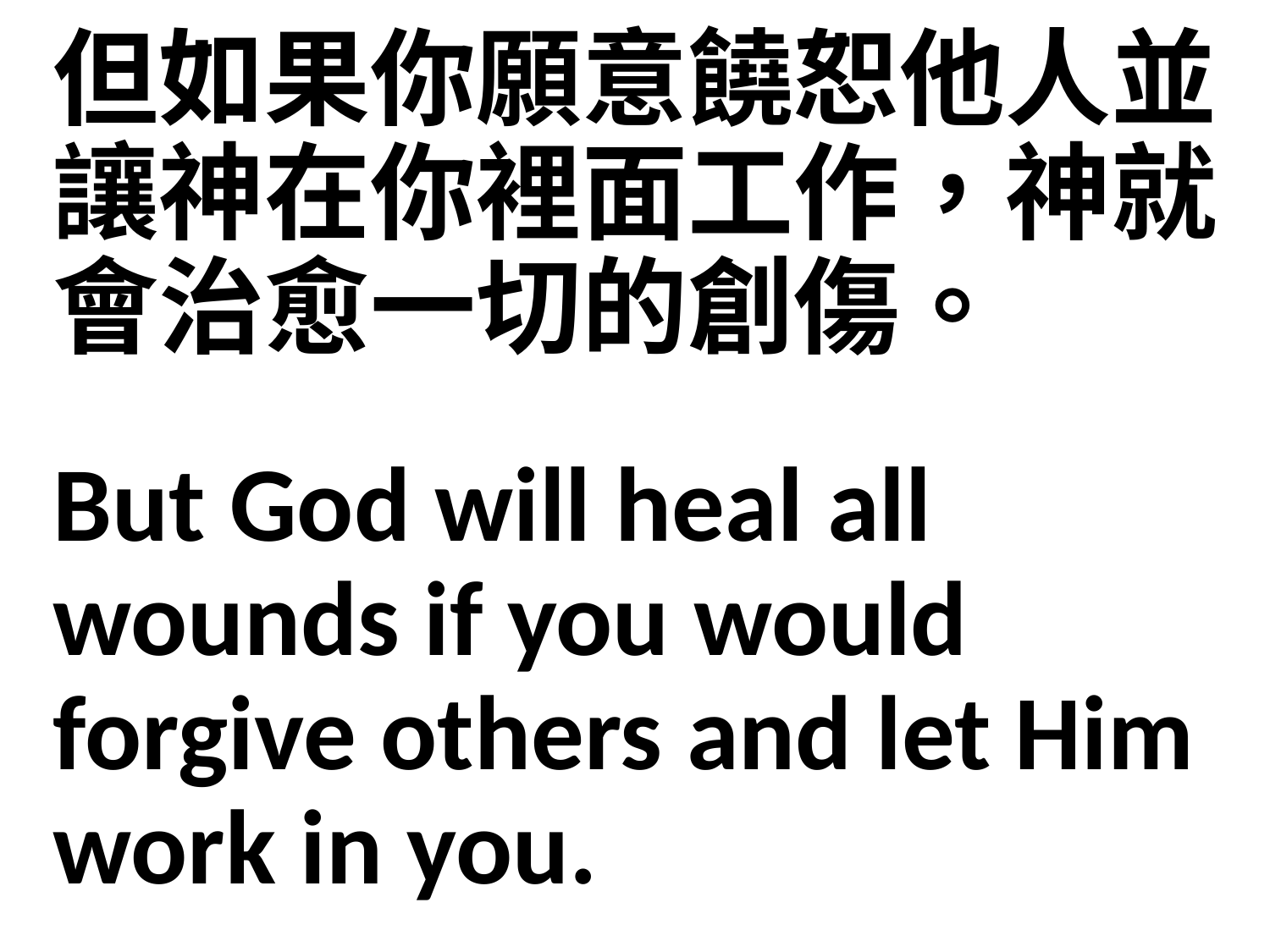

但如果你願意饒恕他人並讓神在你裡面工作，神就會治愈一切的創傷。

But God will heal all wounds if you would forgive others and let Him work in you.